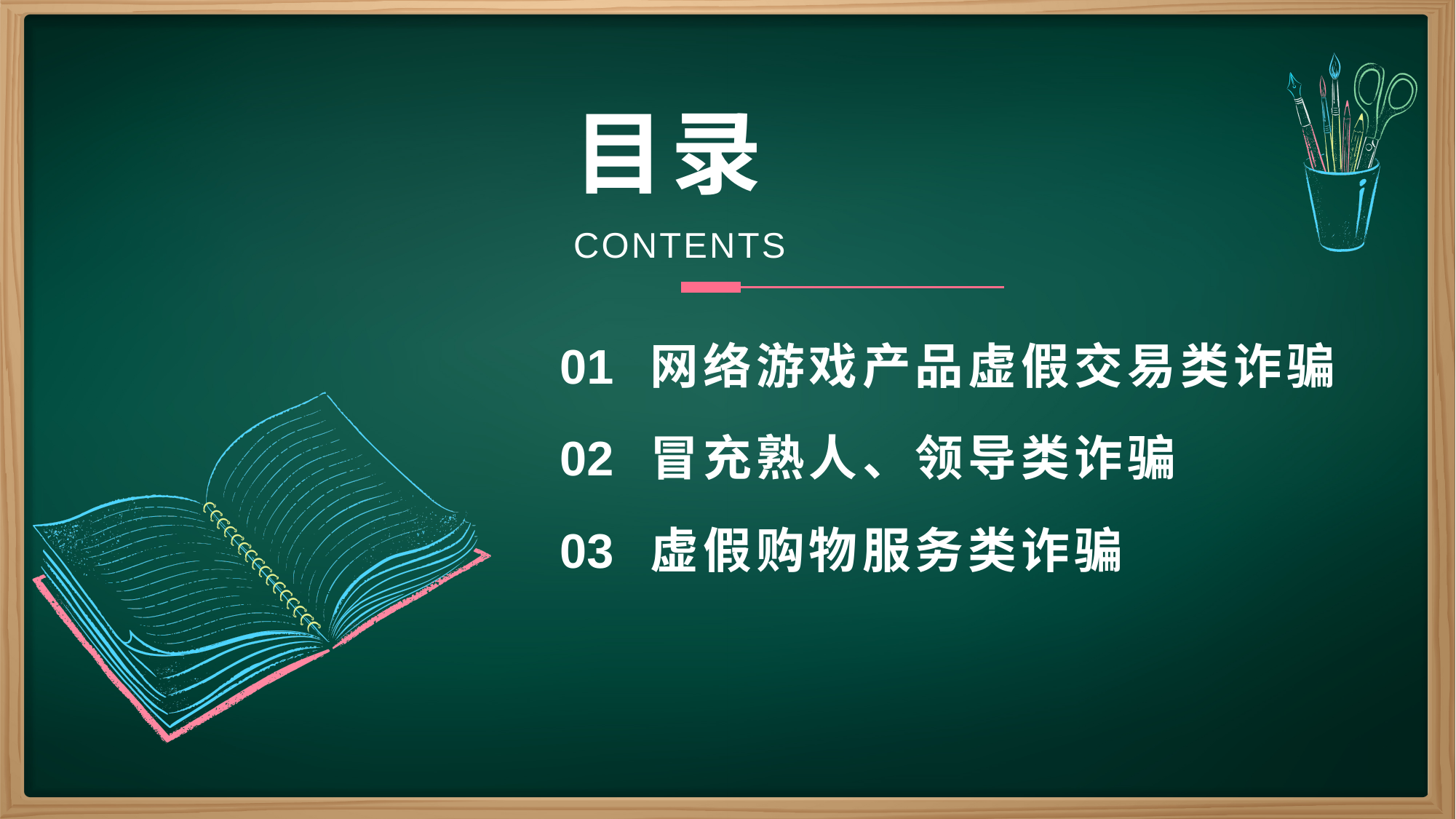

# 目录
CONTENTS
01
网络游戏产品虚假交易类诈骗
02
冒充熟人、领导类诈骗
03
虚假购物服务类诈骗